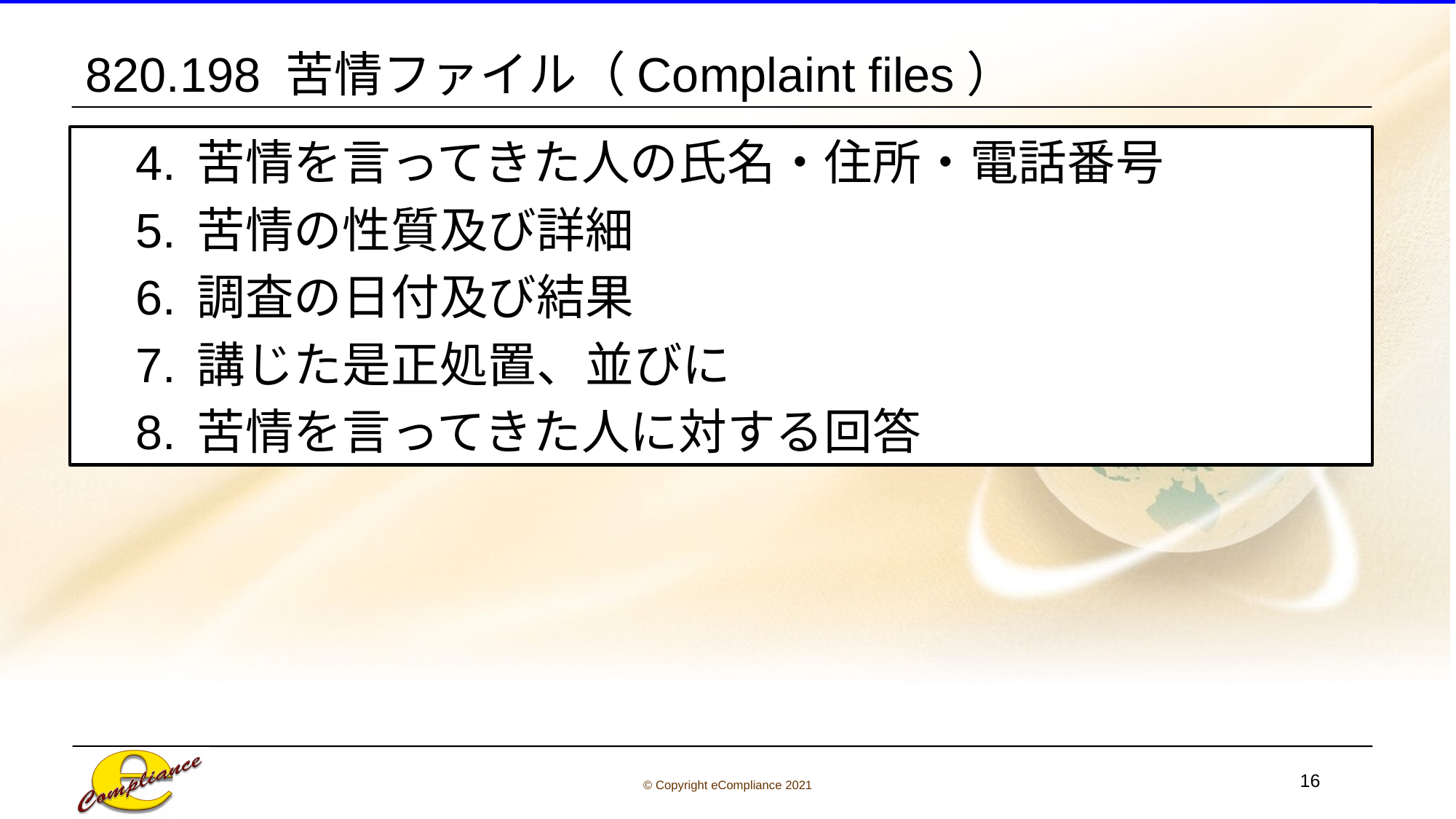

820.198 苦情ファイル（Complaint files）
苦情を言ってきた人の氏名・住所・電話番号
苦情の性質及び詳細
調査の日付及び結果
講じた是正処置、並びに
苦情を言ってきた人に対する回答